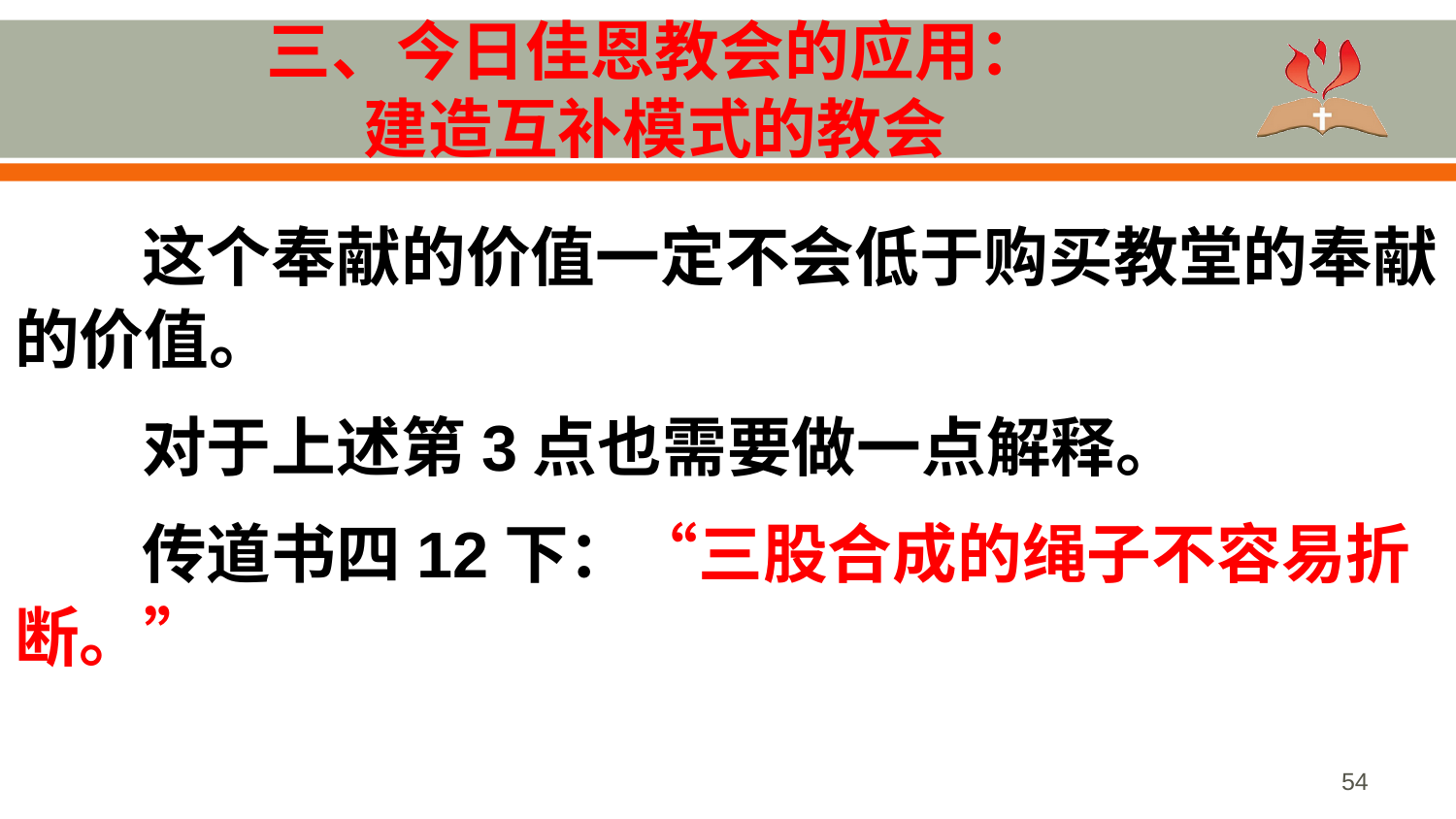

# 三、今日佳恩教会的应用： 建造互补模式的教会
这个奉献的价值一定不会低于购买教堂的奉献的价值。
对于上述第3点也需要做一点解释。
传道书四12下：“三股合成的绳子不容易折断。”

54